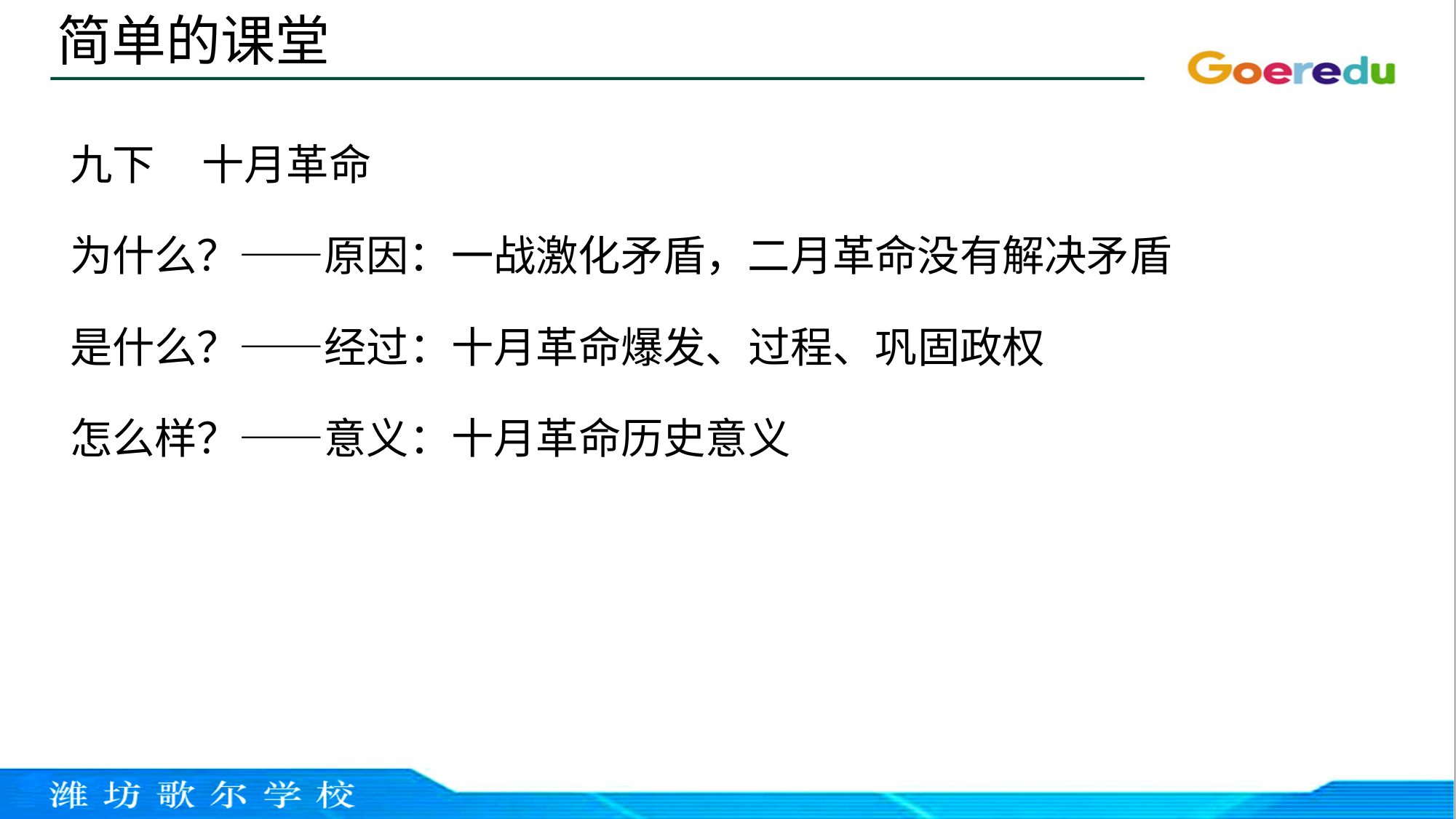

简单的课堂
九下     十月革命
为什么？——原因：一战激化矛盾，二月革命没有解决矛盾
是什么？——经过：十月革命爆发、过程、巩固政权
怎么样？——意义：十月革命历史意义